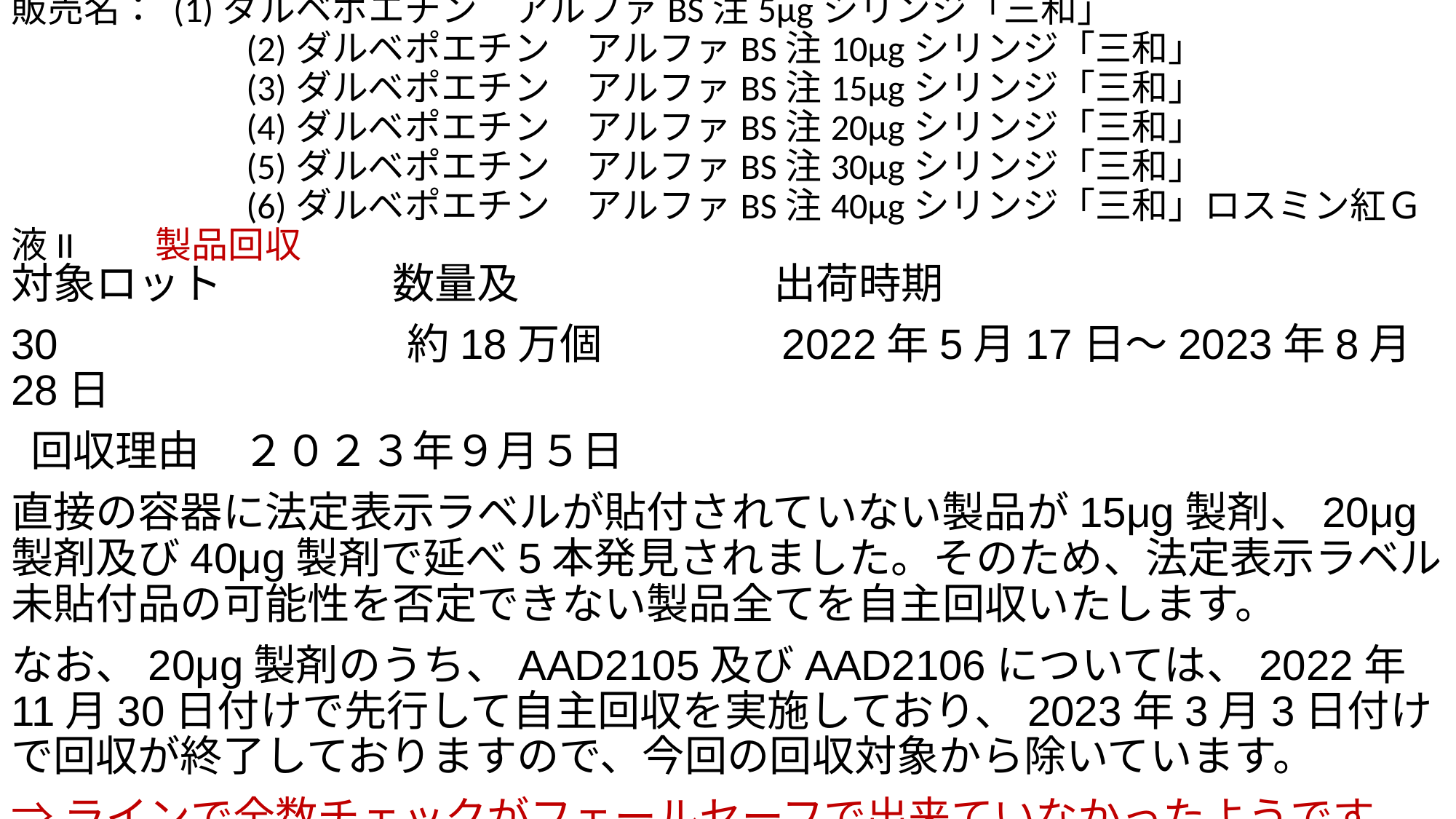

# 販売名： (1)ダルベポエチン　アルファBS注5μgシリンジ「三和」 　　　　　　 (2)ダルベポエチン　アルファBS注10μgシリンジ「三和」 　　　　　　 (3)ダルベポエチン　アルファBS注15μgシリンジ「三和」 　　　　　　 (4)ダルベポエチン　アルファBS注20μgシリンジ「三和」 　　　　　　 (5)ダルベポエチン　アルファBS注30μgシリンジ「三和」 　　　　　　 (6)ダルベポエチン　アルファBS注40μgシリンジ「三和」ロスミン紅Ｇ液II　　製品回収
対象ロット　　　　数量及　　　　　　出荷時期
30　　　　　　　　約18万個　　　　2022年5月17日～2023年8月28日
 回収理由　２０２３年９月５日
直接の容器に法定表示ラベルが貼付されていない製品が15μg製剤、20μg製剤及び40μg製剤で延べ5本発見されました。そのため、法定表示ラベル未貼付品の可能性を否定できない製品全てを自主回収いたします。
なお、20μg製剤のうち、AAD2105及びAAD2106については、2022年11月30日付けで先行して自主回収を実施しており、2023年3月3日付けで回収が終了しておりますので、今回の回収対象から除いています。
⇒ラインで全数チェックがフェールセーフで出来ていなかったようです。